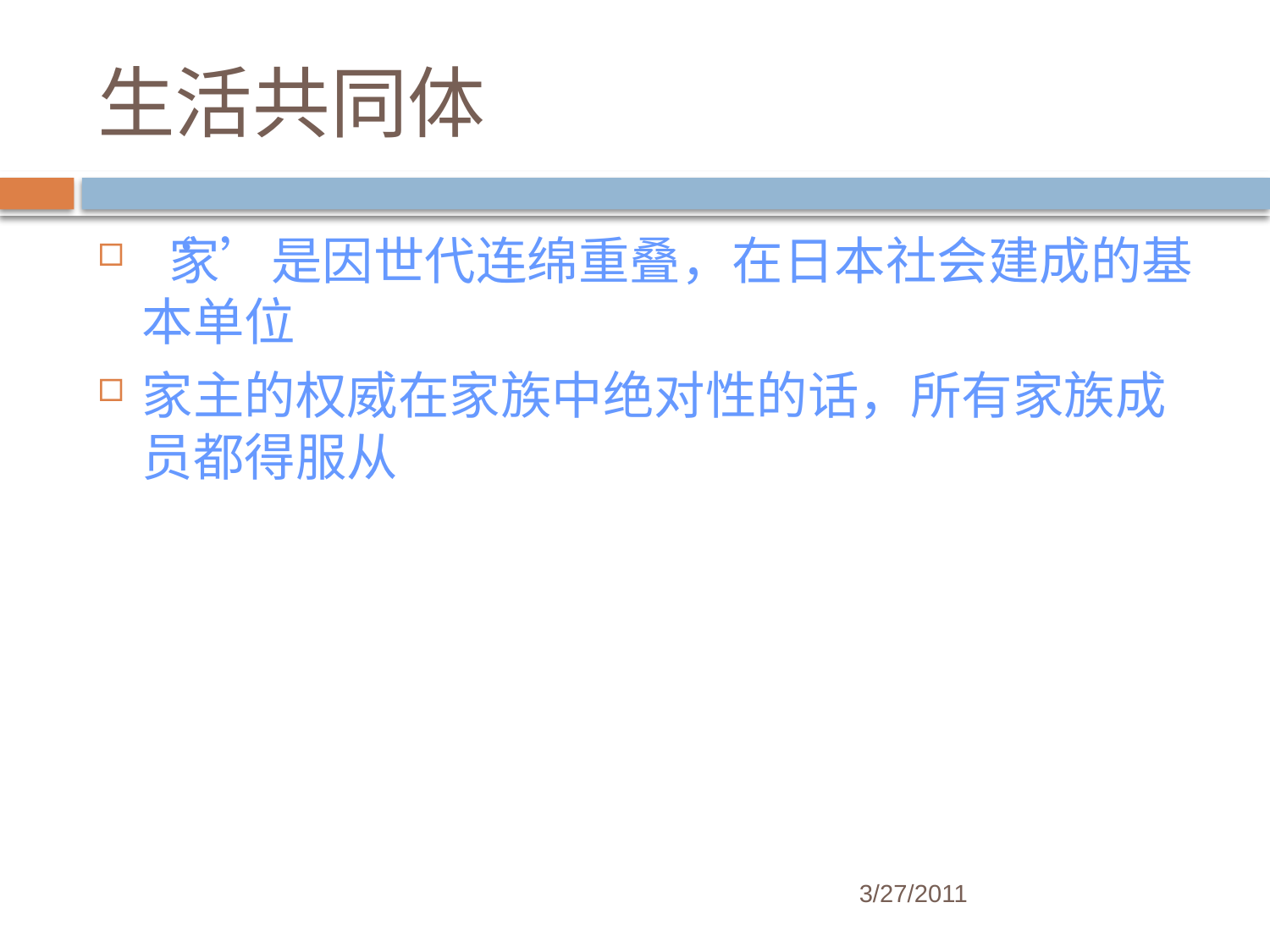

# 生活共同体
‘家’是因世代连绵重叠，在日本社会建成的基本单位
家主的权威在家族中绝对性的话，所有家族成员都得服从

3/27/2011